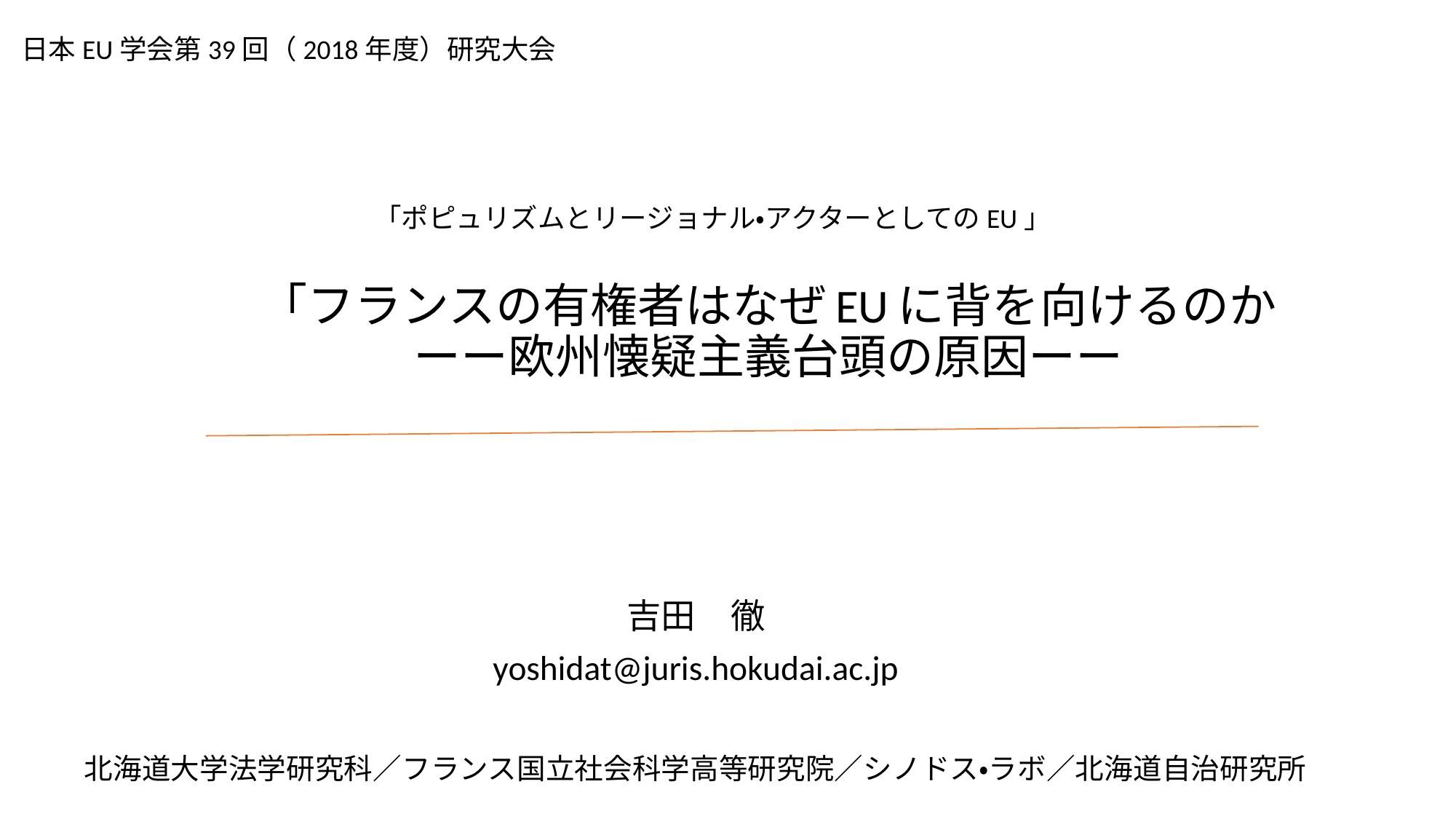

日本EU学会第39回（2018年度）研究大会
「ポピュリズムとリージョナル・アクターとしてのEU」
# 「フランスの有権者はなぜEUに背を向けるのか ーー欧州懐疑主義台頭の原因ーー
吉田　徹
yoshidat@juris.hokudai.ac.jp

北海道大学法学研究科／フランス国立社会科学高等研究院／シノドス・ラボ／北海道自治研究所